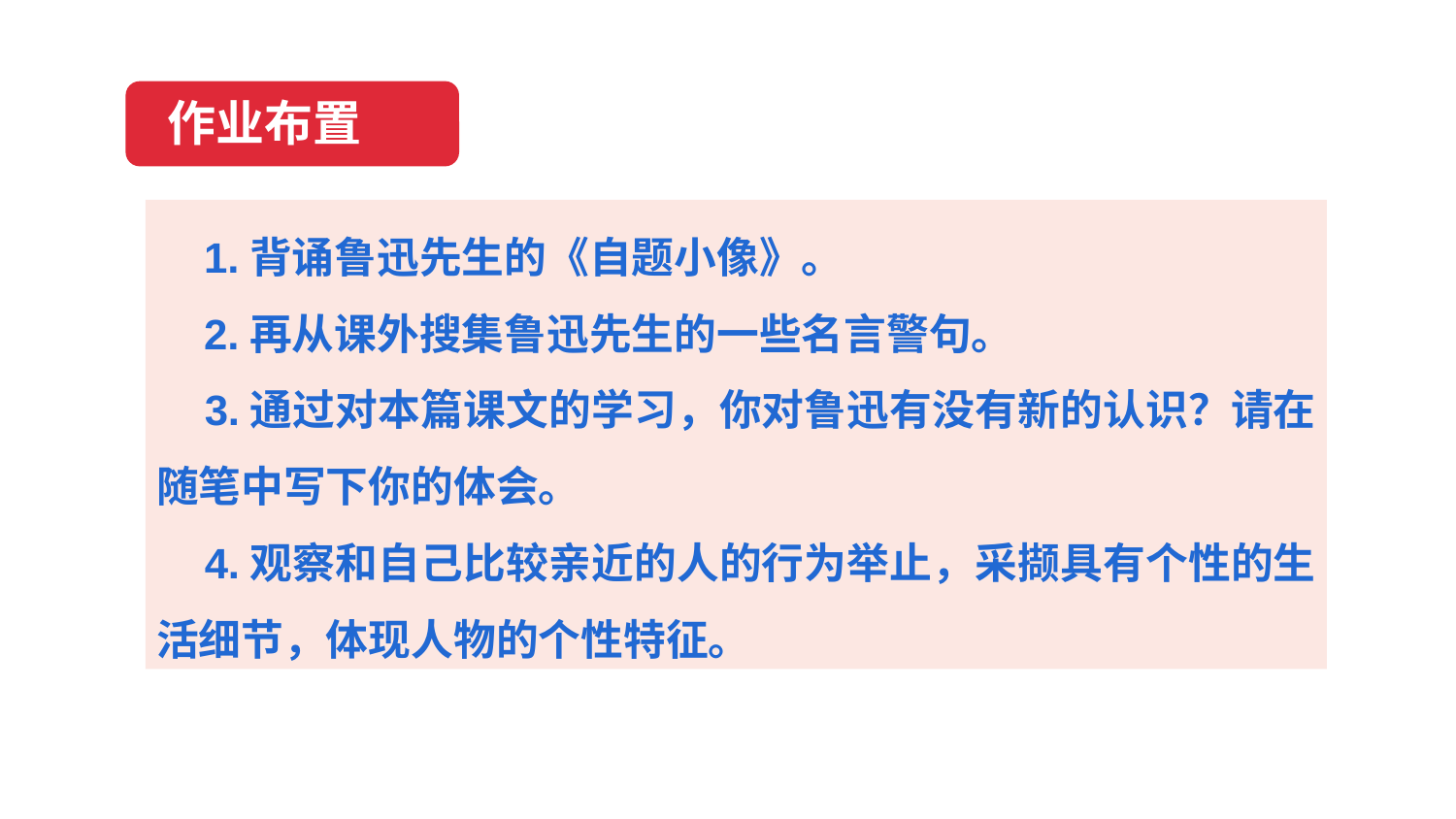

作业布置
    1.背诵鲁迅先生的《自题小像》。
    2.再从课外搜集鲁迅先生的一些名言警句。
    3.通过对本篇课文的学习，你对鲁迅有没有新的认识？请在随笔中写下你的体会。
    4.观察和自己比较亲近的人的行为举止，采撷具有个性的生活细节，体现人物的个性特征。